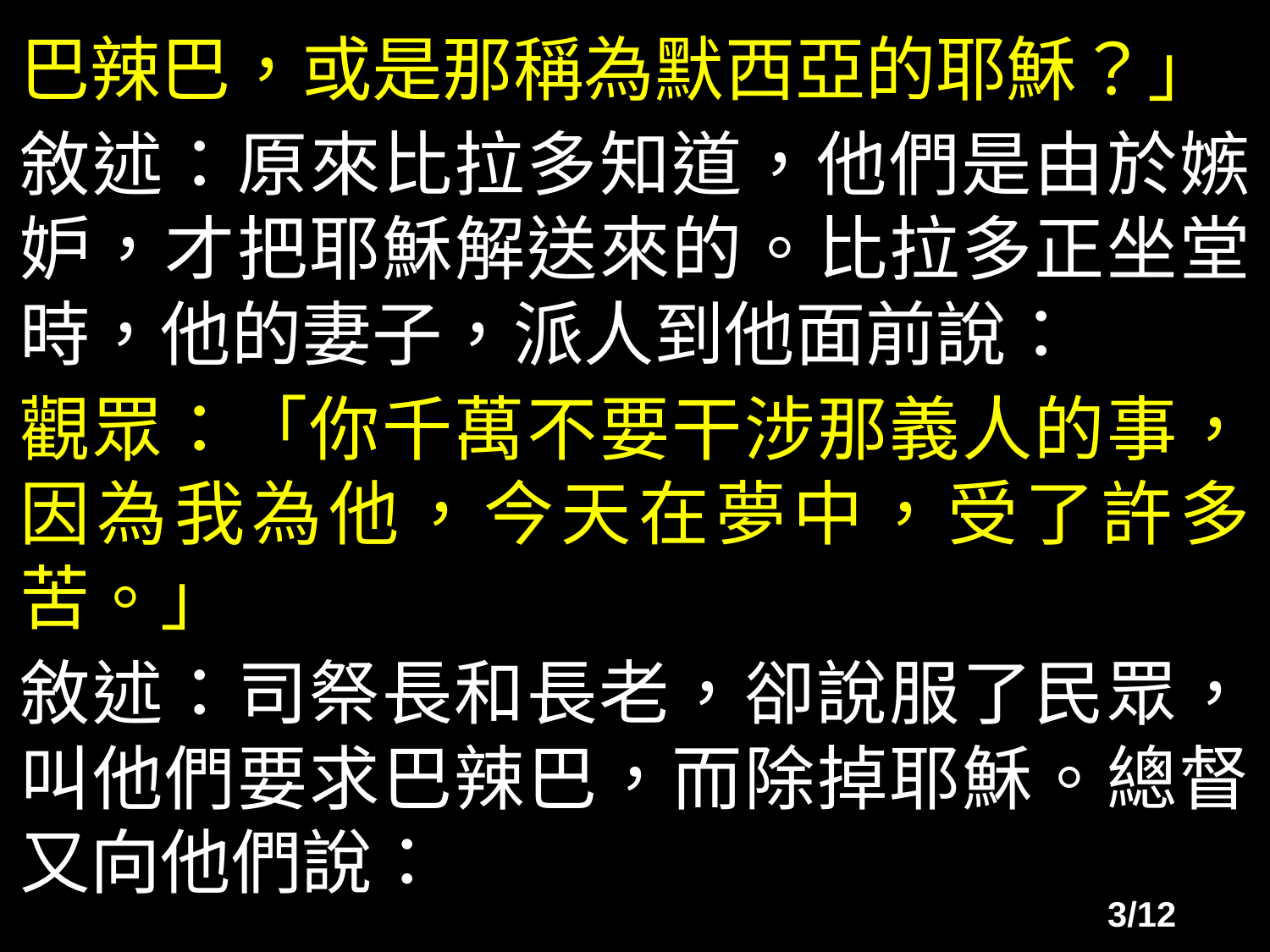

巴辣巴，或是那稱為默西亞的耶穌？」
敘述：原來比拉多知道，他們是由於嫉妒，才把耶穌解送來的。比拉多正坐堂時，他的妻子，派人到他面前說：
觀眾：「你千萬不要干涉那義人的事，因為我為他，今天在夢中，受了許多苦。」
敘述：司祭長和長老，卻說服了民眾，叫他們要求巴辣巴，而除掉耶穌。總督又向他們說：
3/12